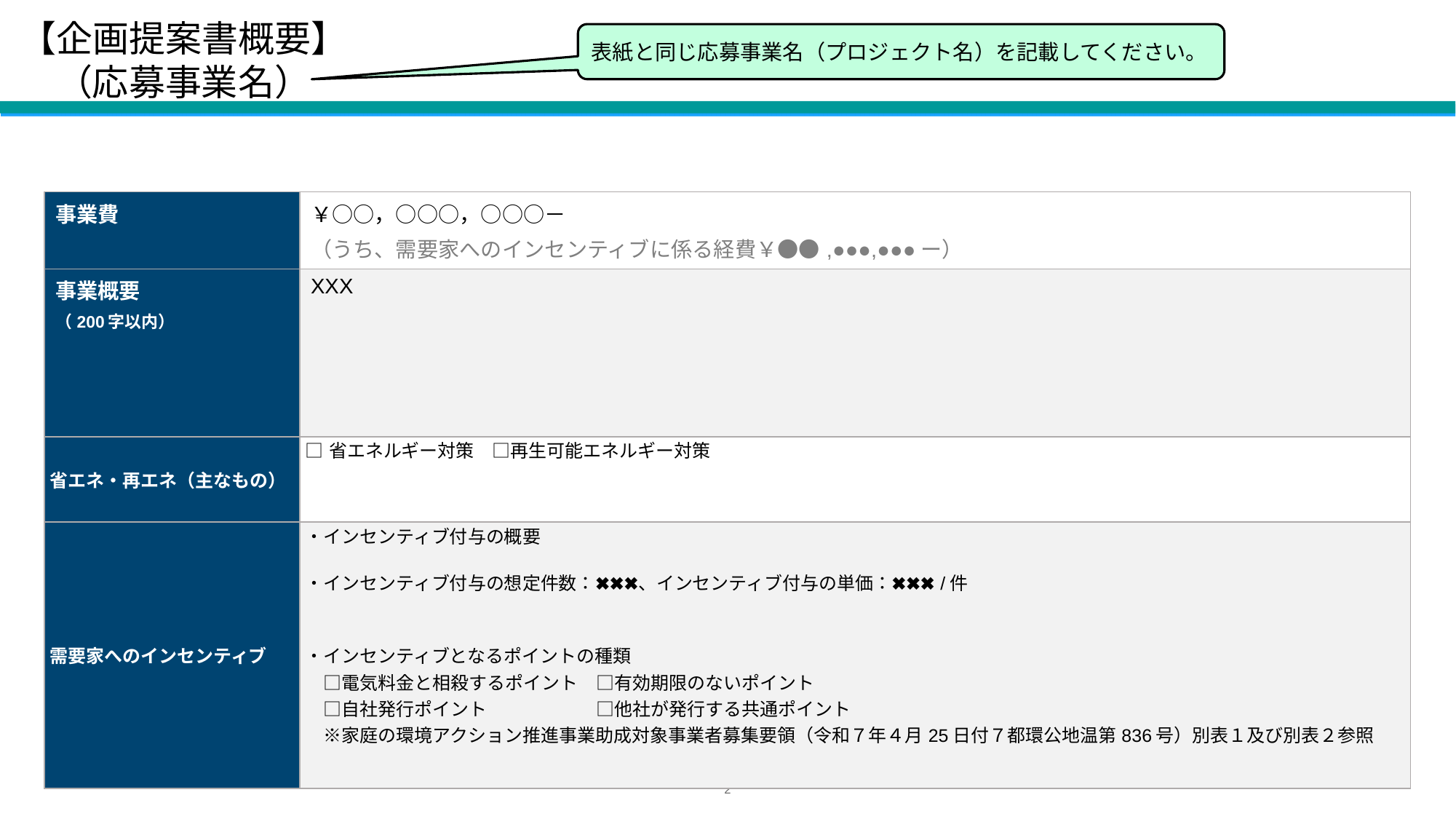

# 【企画提案書概要】 　（応募事業名）
表紙と同じ応募事業名（プロジェクト名）を記載してください。
| 事業費 | ￥○○，○○○，○○○－ （うち、需要家へのインセンティブに係る経費￥●●,●●●,●●●ー） |
| --- | --- |
| 事業概要 （200字以内） | XXX |
| 省エネ・再エネ（主なもの） | □省エネルギー対策　□再生可能エネルギー対策 |
| 需要家へのインセンティブ | ・インセンティブ付与の概要 ・インセンティブ付与の想定件数：✖✖✖、インセンティブ付与の単価：✖✖✖/件　　　　　　　　　　　　　　　　　　　　　　　　　　　　　　　　　 ・インセンティブとなるポイントの種類 　□電気料金と相殺するポイント　□有効期限のないポイント 　□自社発行ポイント　　　　　　□他社が発行する共通ポイント 　※家庭の環境アクション推進事業助成対象事業者募集要領（令和７年４月25日付７都環公地温第836号）別表１及び別表２参照 |